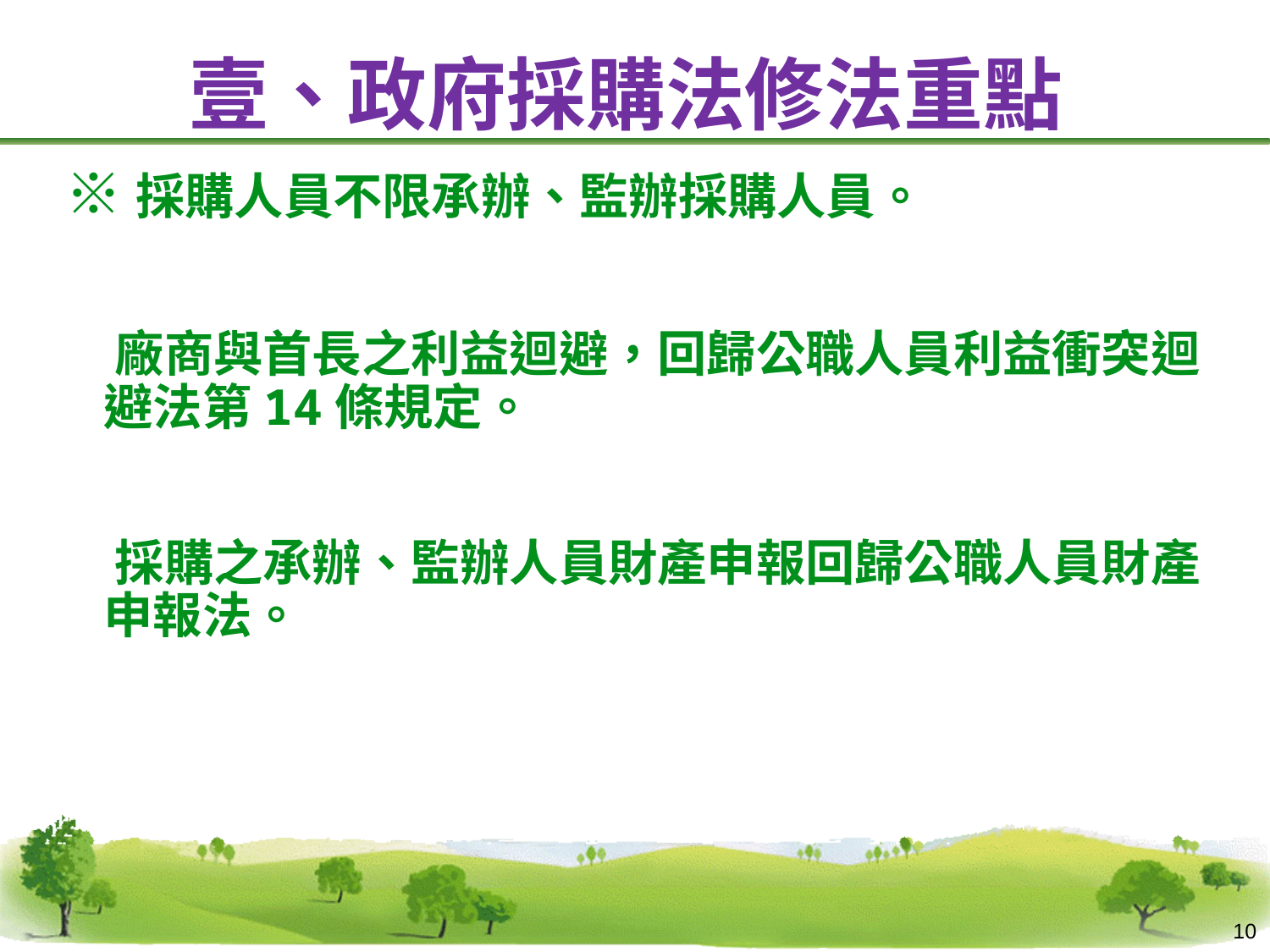

壹、政府採購法修法重點
※採購人員不限承辦、監辦採購人員。

　廠商與首長之利益迴避，回歸公職人員利益衝突迴避法第14條規定。

　採購之承辦、監辦人員財產申報回歸公職人員財產申報法。

10